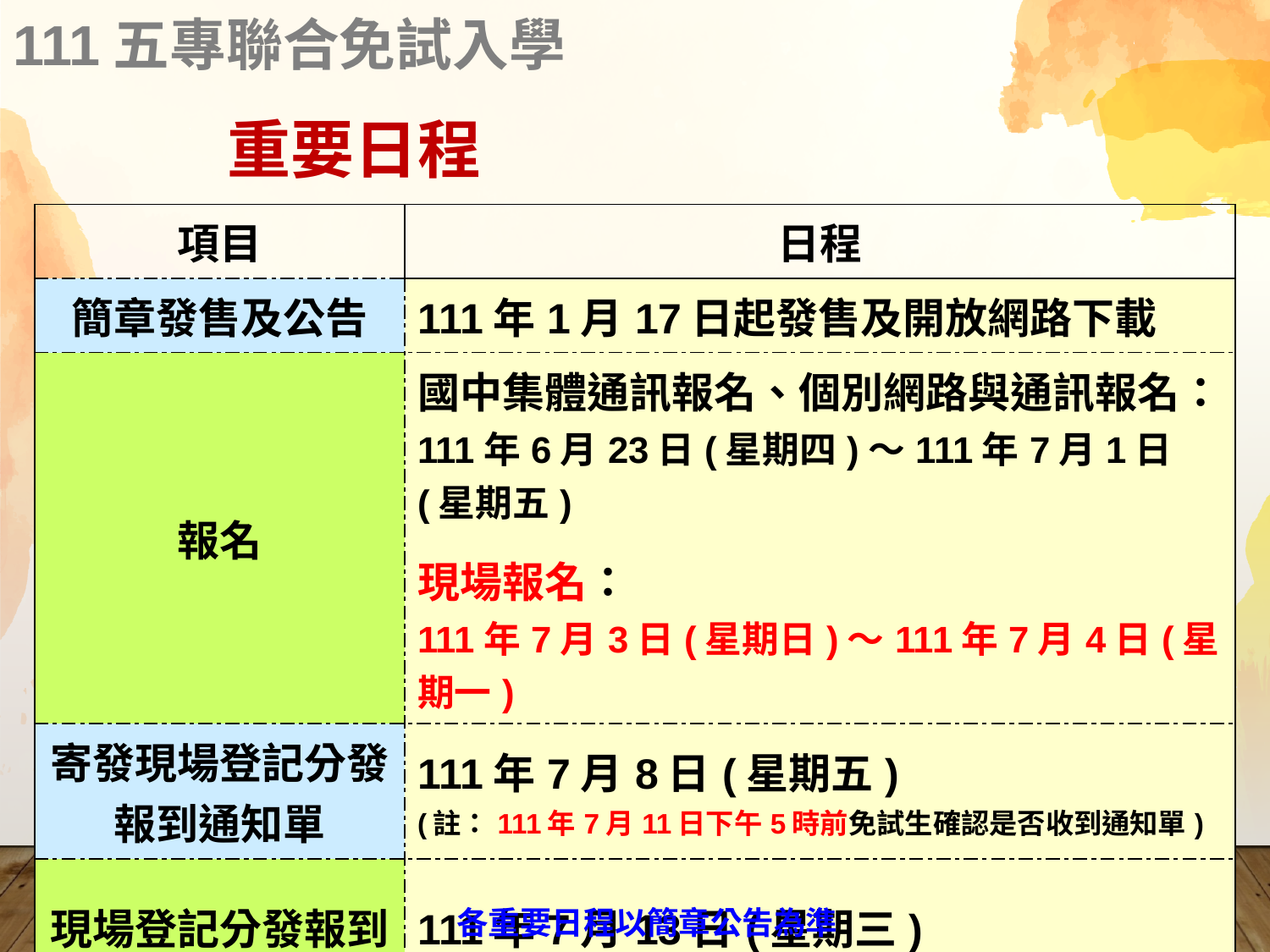

111五專聯合免試入學
重要日程
| 項目 | 日程 |
| --- | --- |
| 簡章發售及公告 | 111年1月17日起發售及開放網路下載 |
| 報名 | 國中集體通訊報名、個別網路與通訊報名： 111年6月23日(星期四)～111年7月1日(星期五) 現場報名： 111年7月3日(星期日)～111年7月4日(星期一) |
| 寄發現場登記分發報到通知單 | 111年7月8日(星期五) (註：111年7月11日下午5時前免試生確認是否收到通知單) |
| 現場登記分發報到 | 111年7月13日(星期三) |
| 錄取生放棄錄取資格截止日 | 111年7月18日(星期一) 15:00 止 |
各重要日程以簡章公告為準